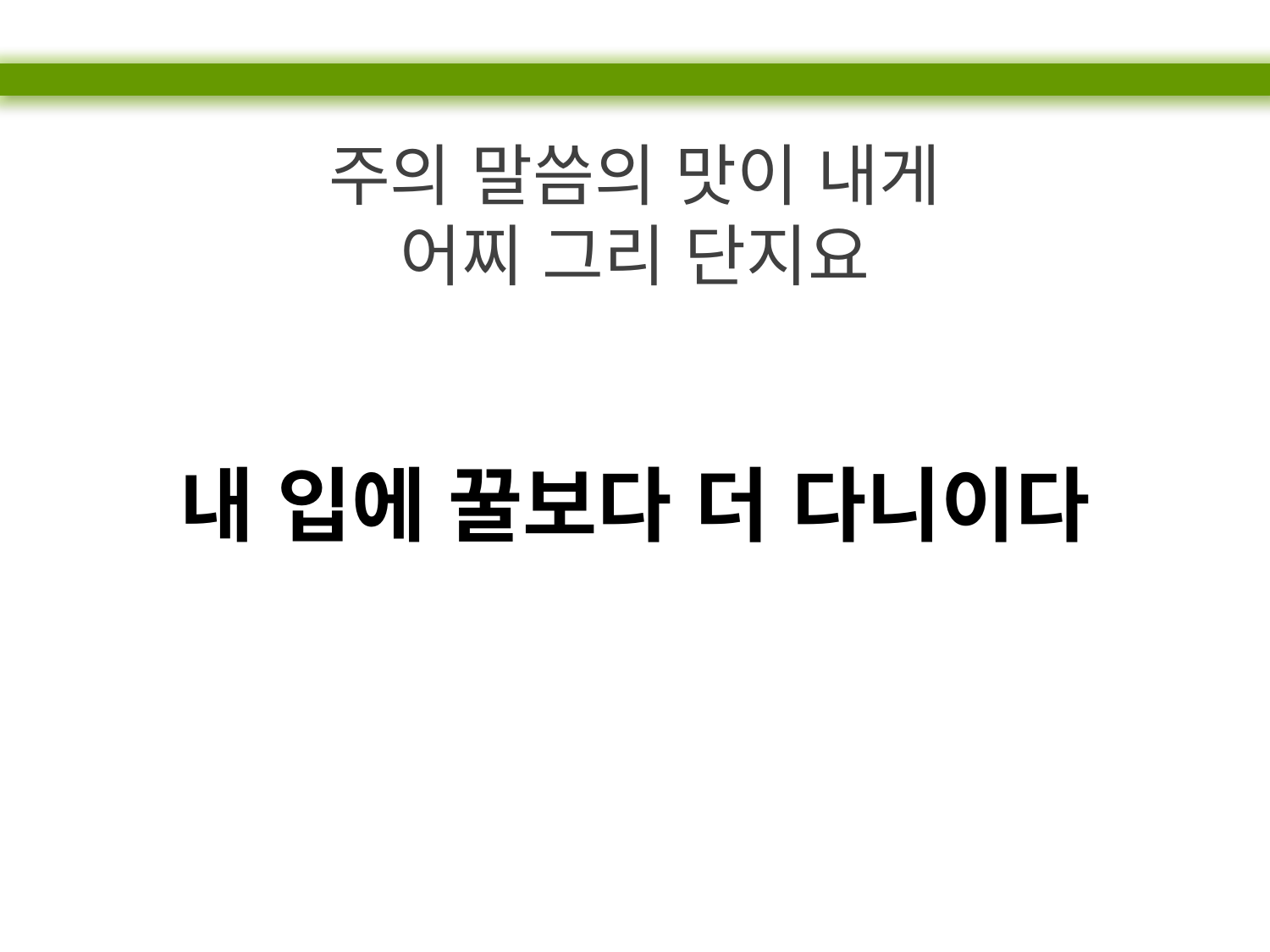

주의 말씀의 맛이 내게
어찌 그리 단지요
내 입에 꿀보다 더 다니이다